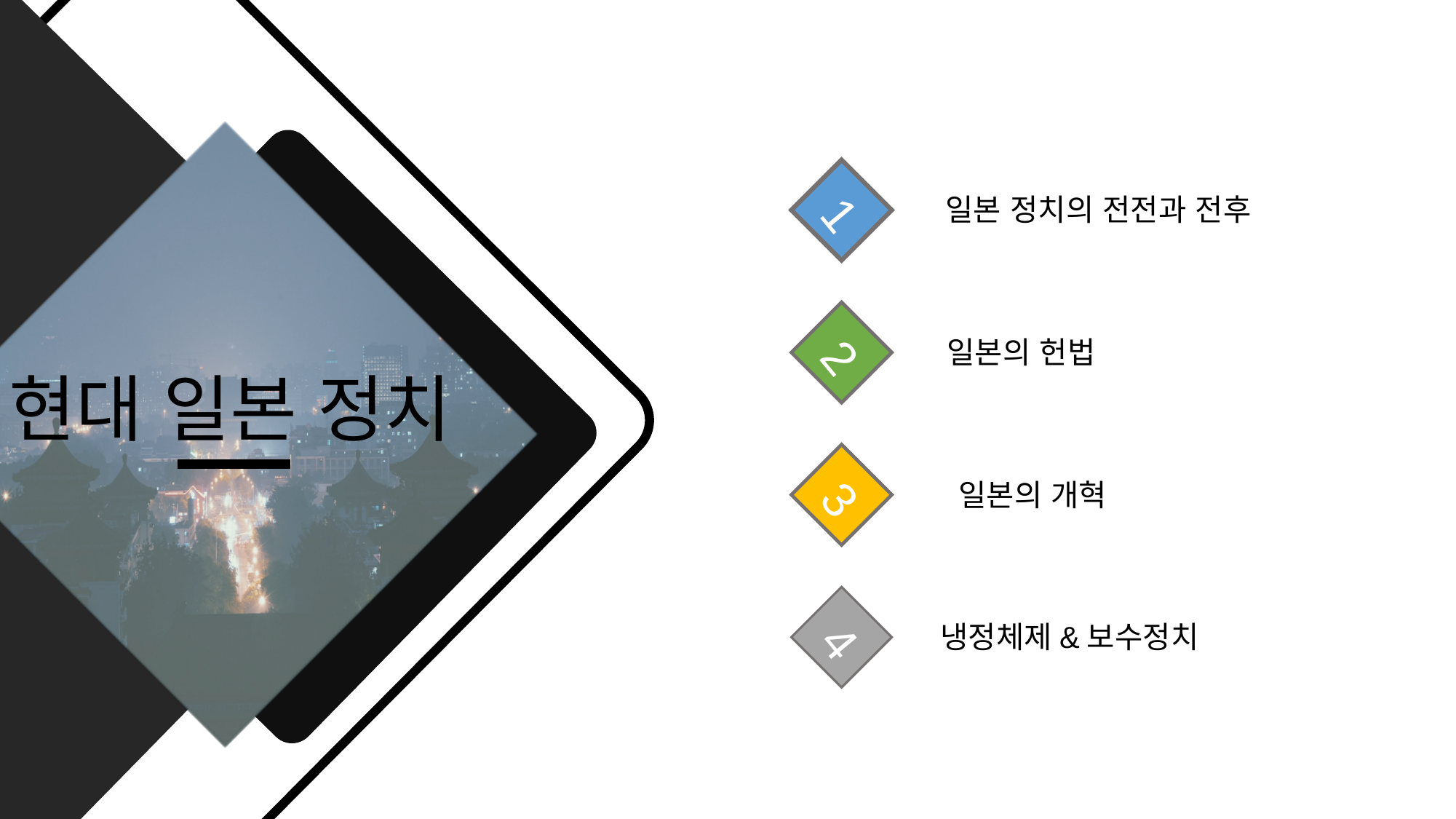

1
일본 정치의 전전과 전후

2
일본의 헌법
현대 일본 정치

3
 일본의 개혁

4
냉정체제&보수정치